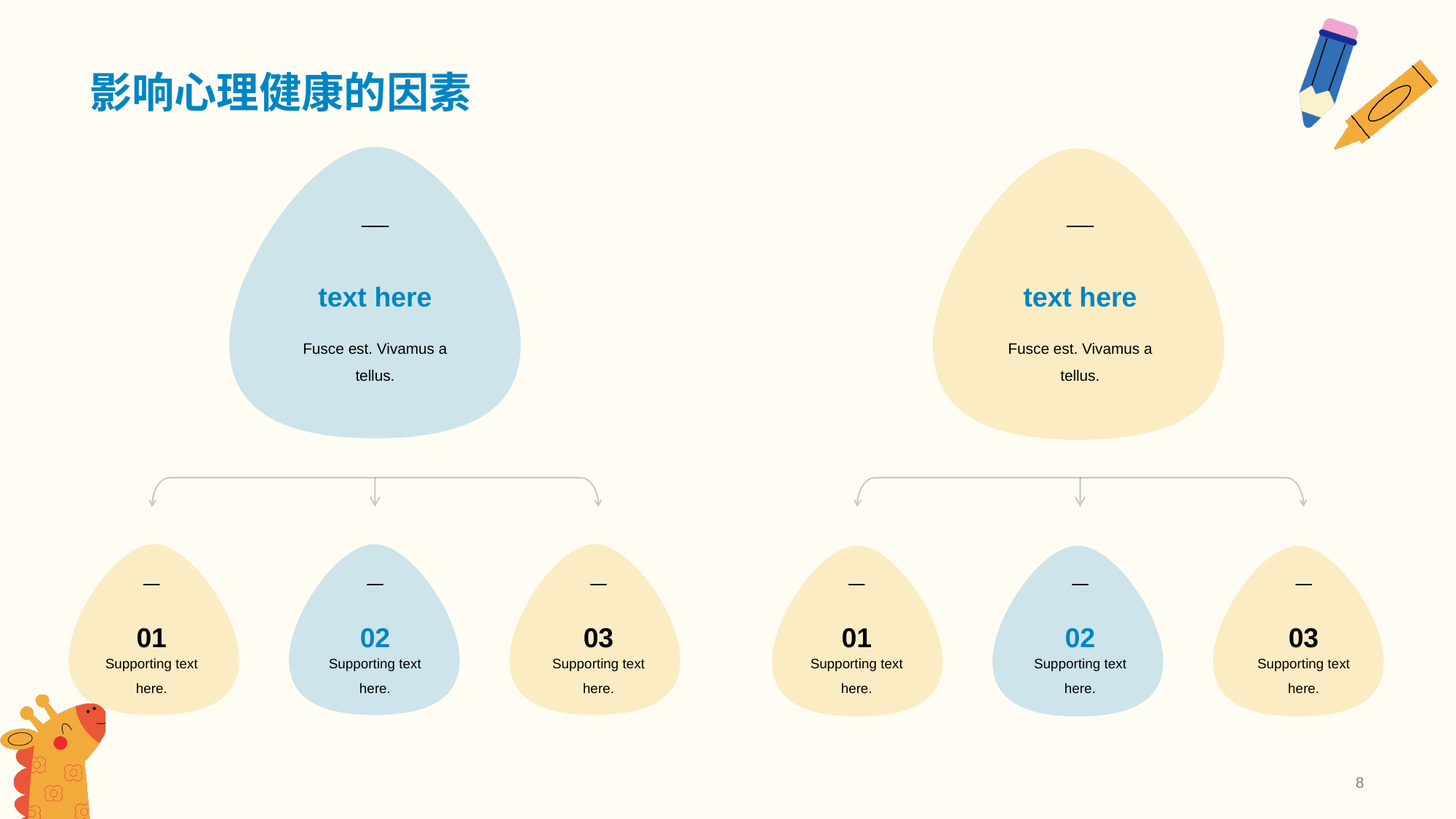

# 影响心理健康的因素

text here
text here

Fusce est. Vivamus a tellus.
Fusce est. Vivamus a tellus.

01
02
03
01
02
03
Supporting text here.
Supporting text here.
Supporting text here.
Supporting text here.
Supporting text here.
Supporting text here.
8